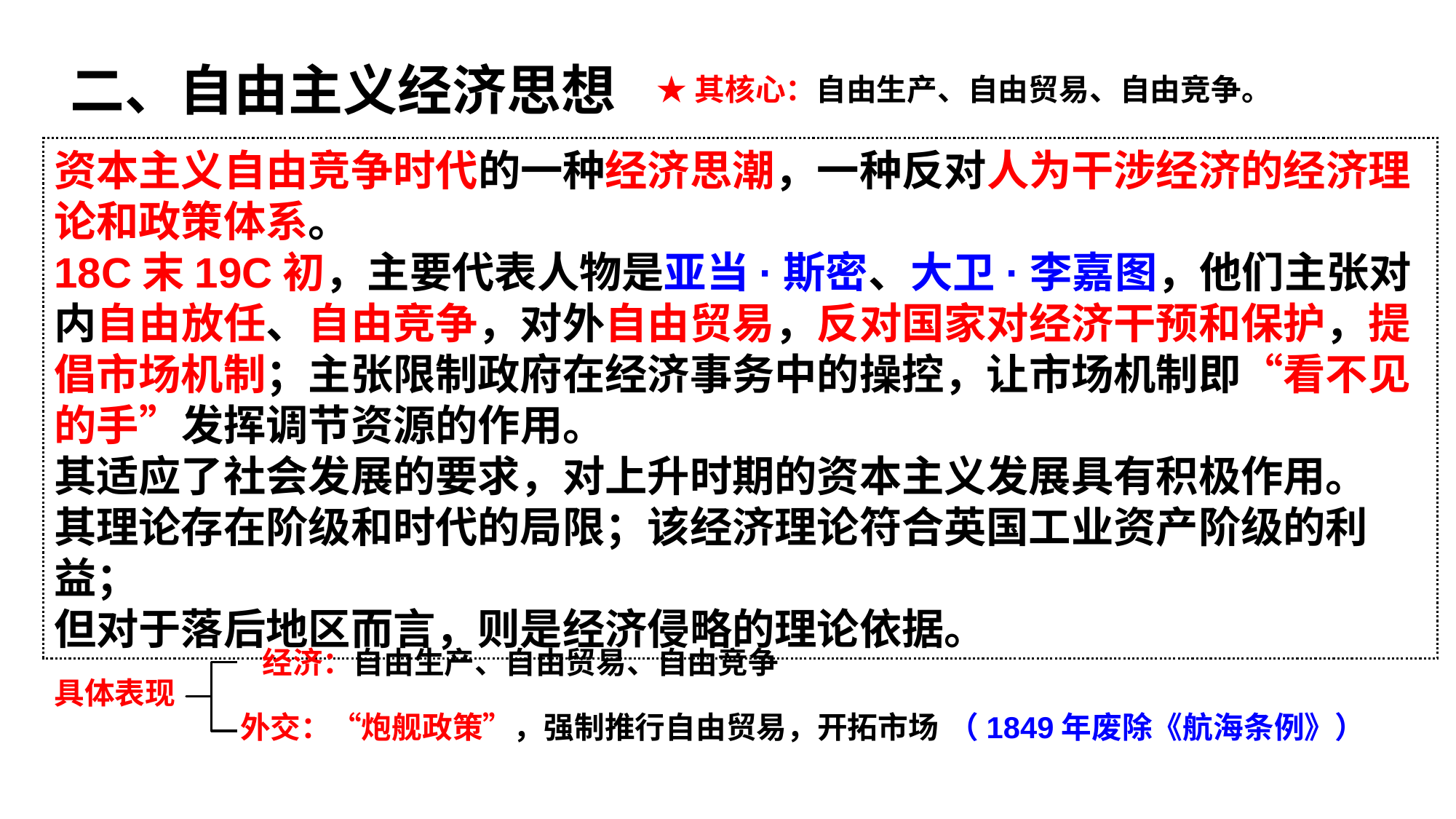

二、自由主义经济思想
★其核心：自由生产、自由贸易、自由竞争。
资本主义自由竞争时代的一种经济思潮，一种反对人为干涉经济的经济理论和政策体系。
18C末19C初，主要代表人物是亚当·斯密、大卫·李嘉图，他们主张对内自由放任、自由竞争，对外自由贸易，反对国家对经济干预和保护，提倡市场机制；主张限制政府在经济事务中的操控，让市场机制即“看不见的手”发挥调节资源的作用。
其适应了社会发展的要求，对上升时期的资本主义发展具有积极作用。
其理论存在阶级和时代的局限；该经济理论符合英国工业资产阶级的利益；
但对于落后地区而言，则是经济侵略的理论依据。
经济：自由生产、自由贸易、自由竞争

具体表现
（1849年废除《航海条例》）
外交：“炮舰政策”，强制推行自由贸易，开拓市场